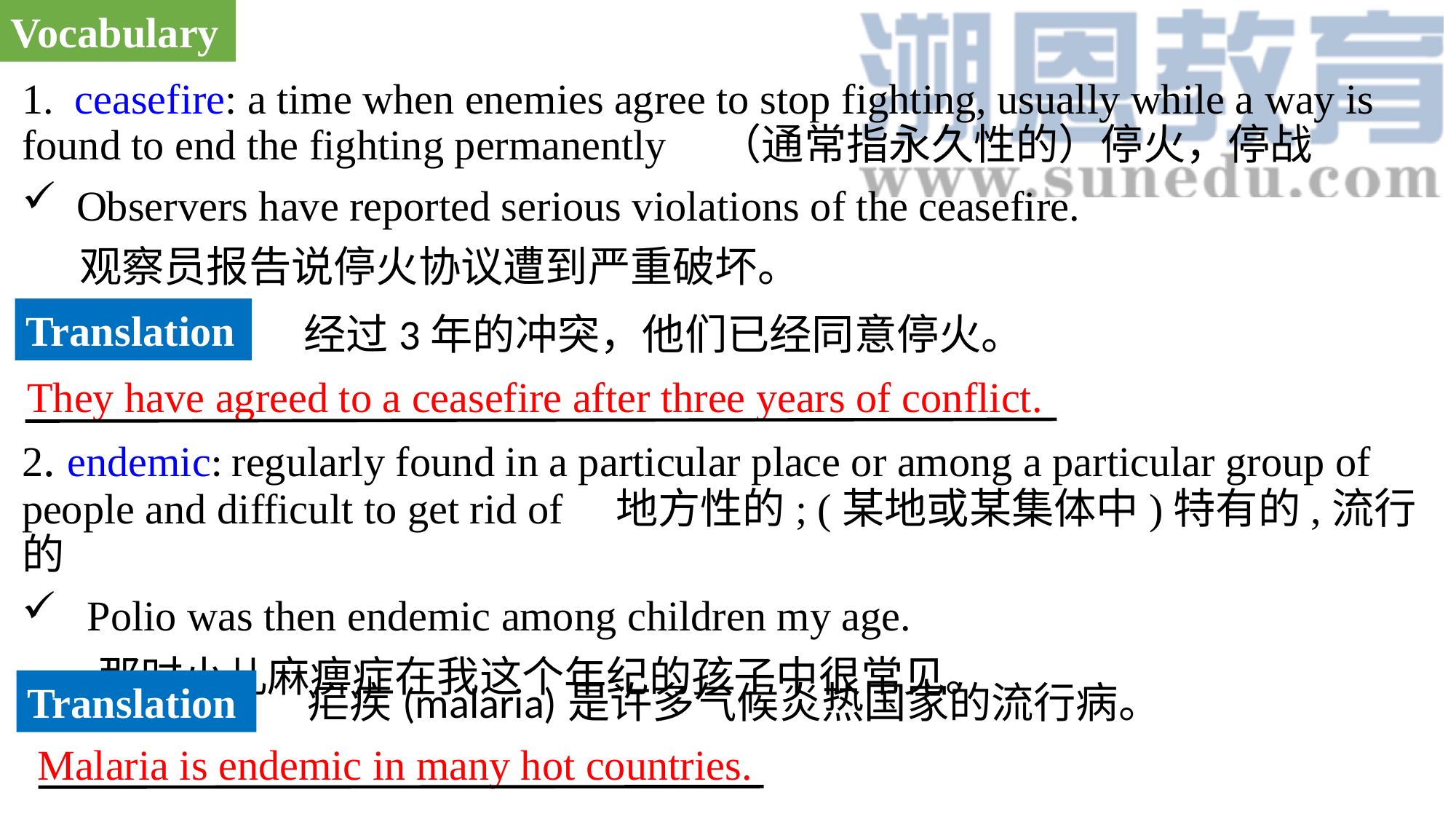

Vocabulary
1.  ceasefire: a time when enemies agree to stop fighting, usually while a way is found to end the fighting permanently    （通常指永久性的）停火，停战
Observers have reported serious violations of the ceasefire.
     观察员报告说停火协议遭到严重破坏。

2. endemic: regularly found in a particular place or among a particular group of people and difficult to get rid of    地方性的; (某地或某集体中)特有的,流行的
 Polio was then endemic among children my age.
       那时小儿麻痹症在我这个年纪的孩子中很常见。
Translation
经过3年的冲突，他们已经同意停火。
They have agreed to a ceasefire after three years of conflict.
Translation
疟疾(malaria)是许多气候炎热国家的流行病。
Malaria is endemic in many hot countries.